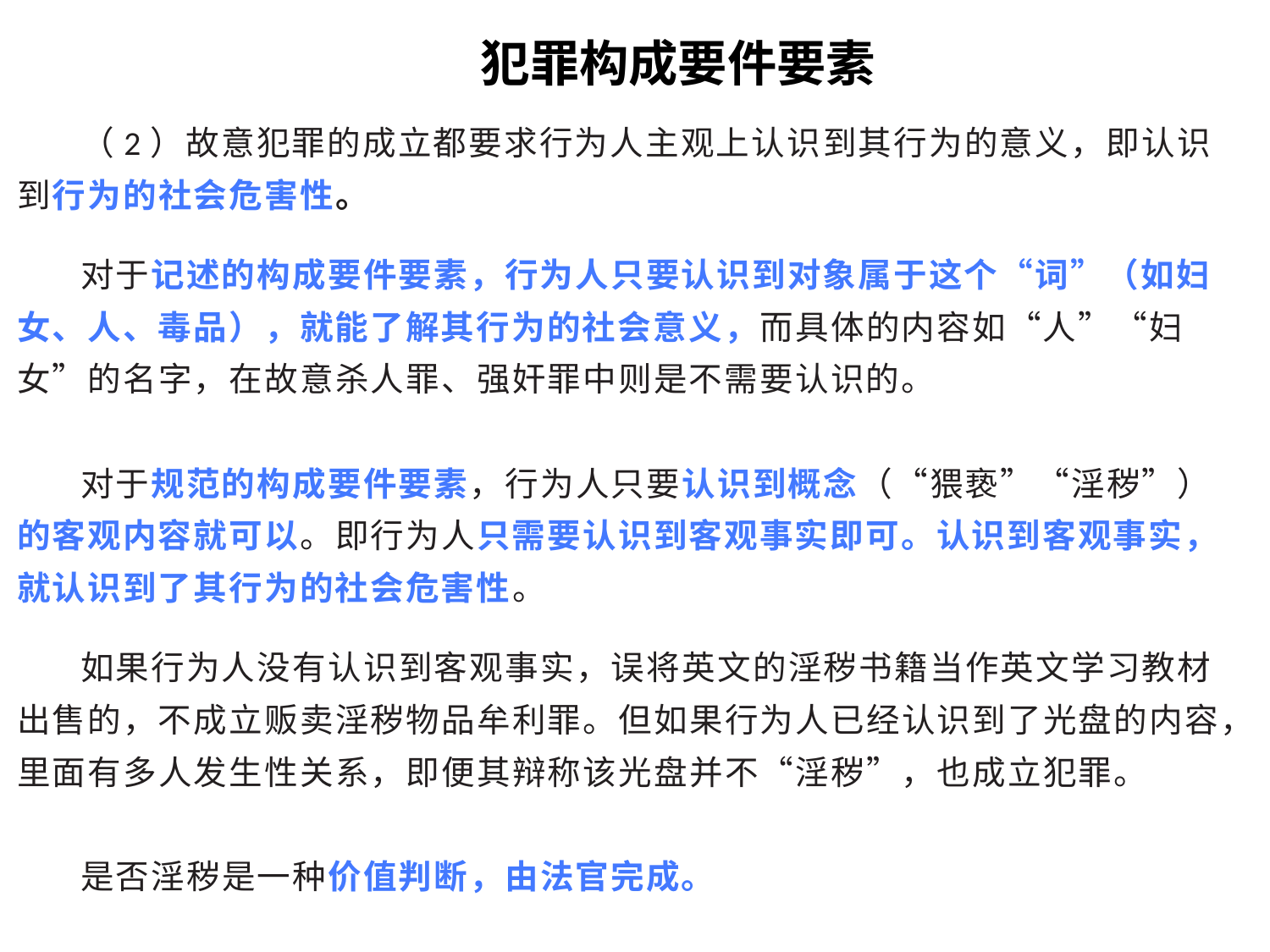

犯罪构成要件要素
（2）故意犯罪的成立都要求行为人主观上认识到其行为的意义，即认识到行为的社会危害性。

对于记述的构成要件要素，行为人只要认识到对象属于这个“词”（如妇女、人、毒品），就能了解其行为的社会意义，而具体的内容如“人”“妇女”的名字，在故意杀人罪、强奸罪中则是不需要认识的。

对于规范的构成要件要素，行为人只要认识到概念（“猥亵”“淫秽”）的客观内容就可以。即行为人只需要认识到客观事实即可。认识到客观事实，就认识到了其行为的社会危害性。

如果行为人没有认识到客观事实，误将英文的淫秽书籍当作英文学习教材出售的，不成立贩卖淫秽物品牟利罪。但如果行为人已经认识到了光盘的内容，里面有多人发生性关系，即便其辩称该光盘并不“淫秽”，也成立犯罪。

是否淫秽是一种价值判断，由法官完成。